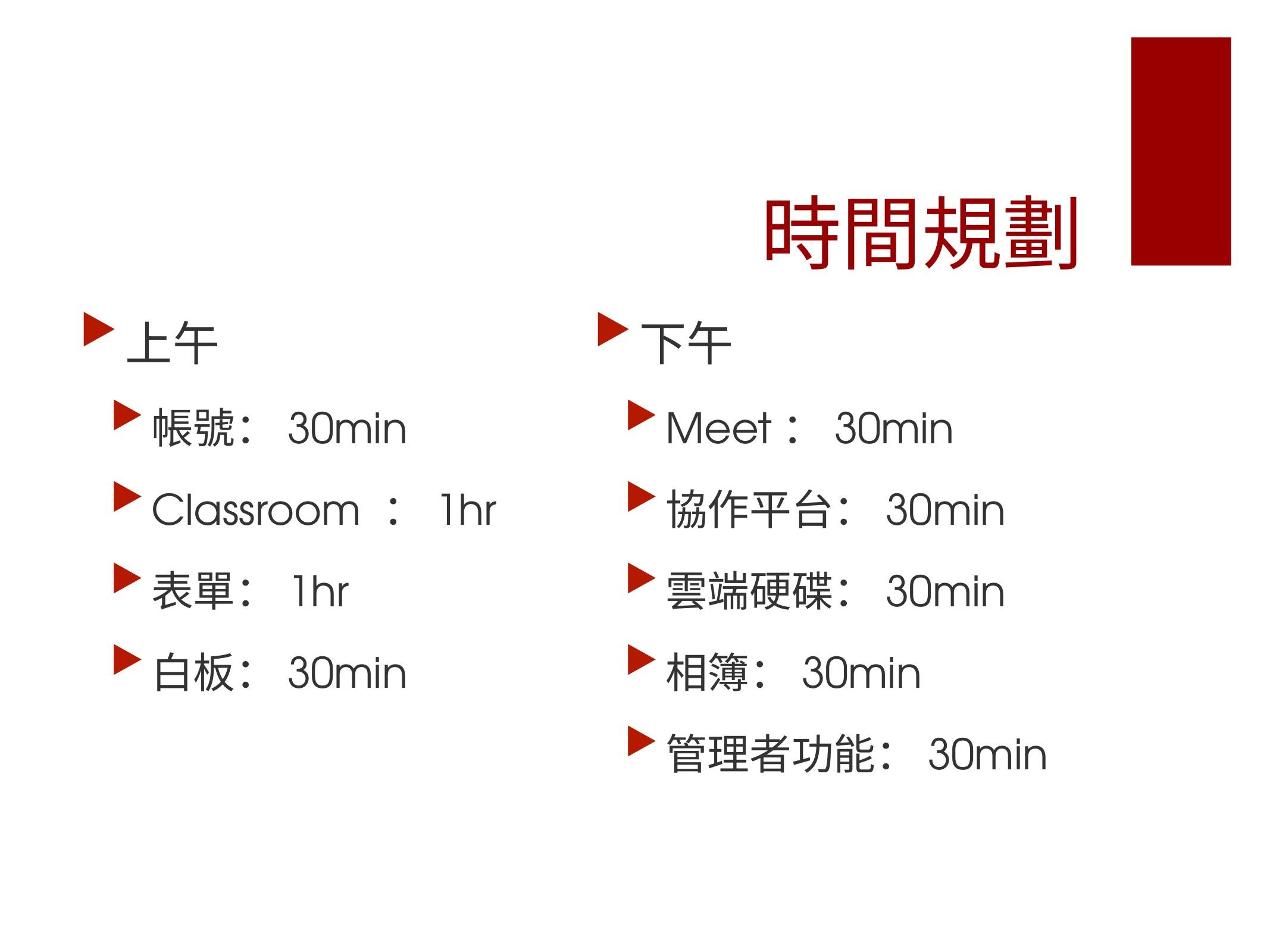

# 時間規劃
上午
帳號：30min
Classroom ：1hr
表單：1hr
白板：30min
下午
Meet：30min
協作平台：30min
雲端硬碟：30min
相簿：30min
管理者功能：30min